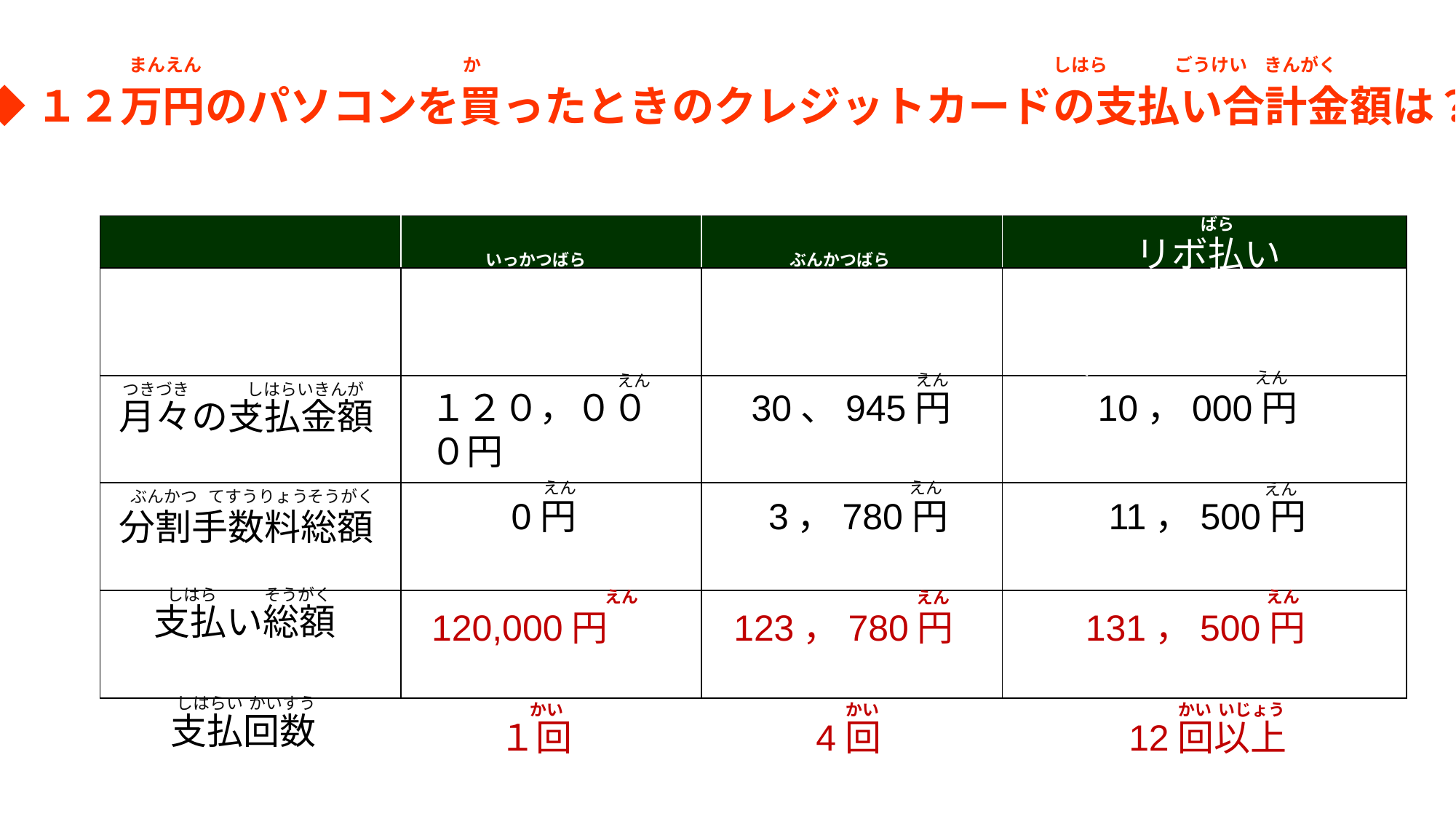

まんえん
か
しはら
ごうけい
きんがく
◆１２万円のパソコンを買ったときのクレジットカードの支払い合計金額は？
ばら
リボ払い
ばら
（リボルビング払い）
|  |  |  |  |
| --- | --- | --- | --- |
|  |  |  |  |
|  |  |  |  |
|  |  |  |  |
|  |  |  |  |
いっかつばら
一括払い
ぶんかつばら
分割払い
えん
10，000円
えん
30、945円
えん
１２０，０００円
つきづき
しはらいきんがく
月々の支払金額
えん
3，780円
えん
0円
えん
11，500円
ぶんかつ
てすうりょう
そうがく
分割手数料総額
しはら
そうがく
支払い総額
えん
120,000円
えん
131，500円
えん
123，780円
しはらい
かいすう
かい
１回
かい
4回
かい
いじょう
12回以上
支払回数